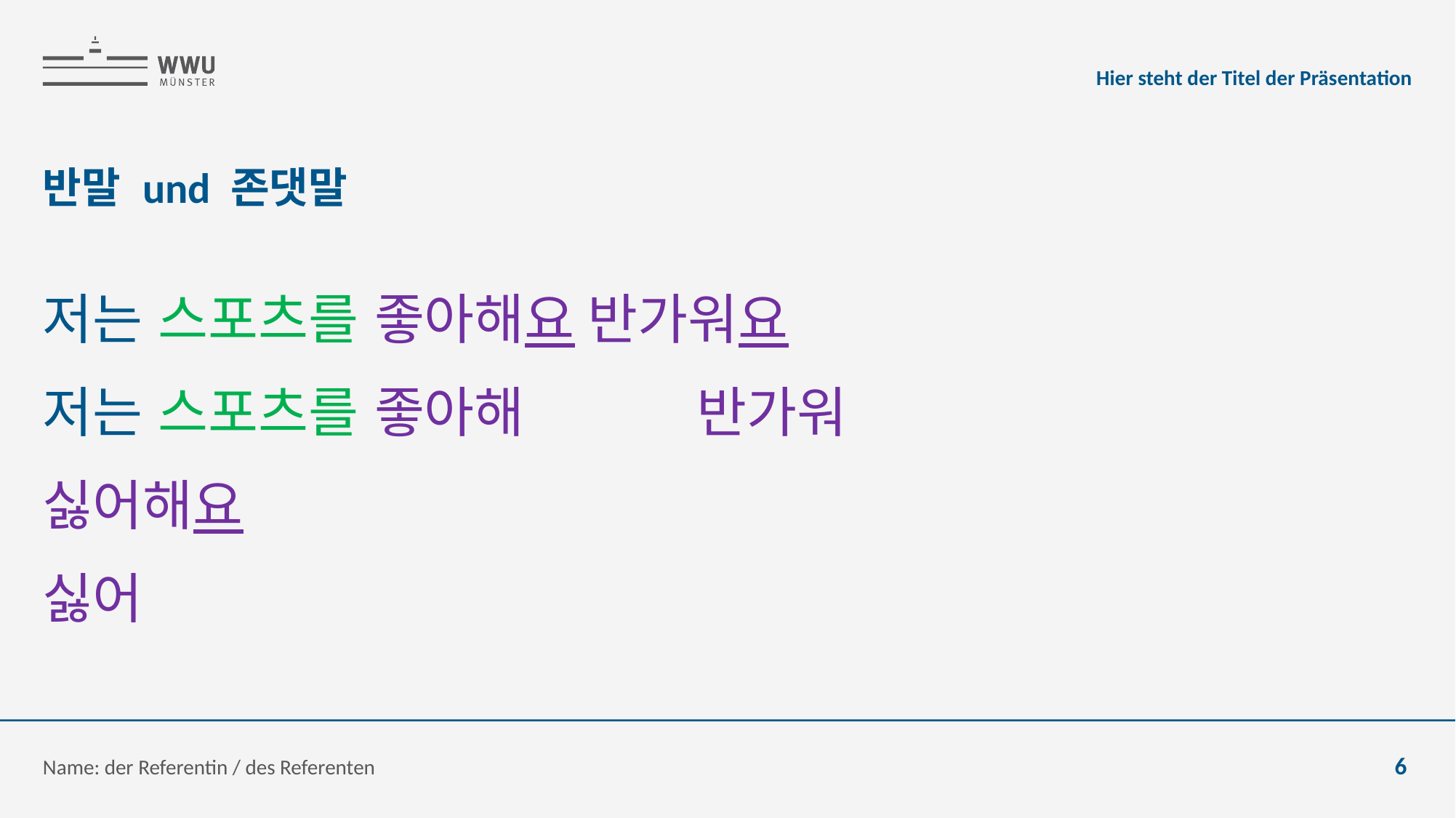

Hier steht der Titel der Präsentation
# 반말 und 존댓말
저는 스포츠를 좋아해요	반가워요
저는 스포츠를 좋아해		반가워
싫어해요
싫어

Name: der Referentin / des Referenten
6